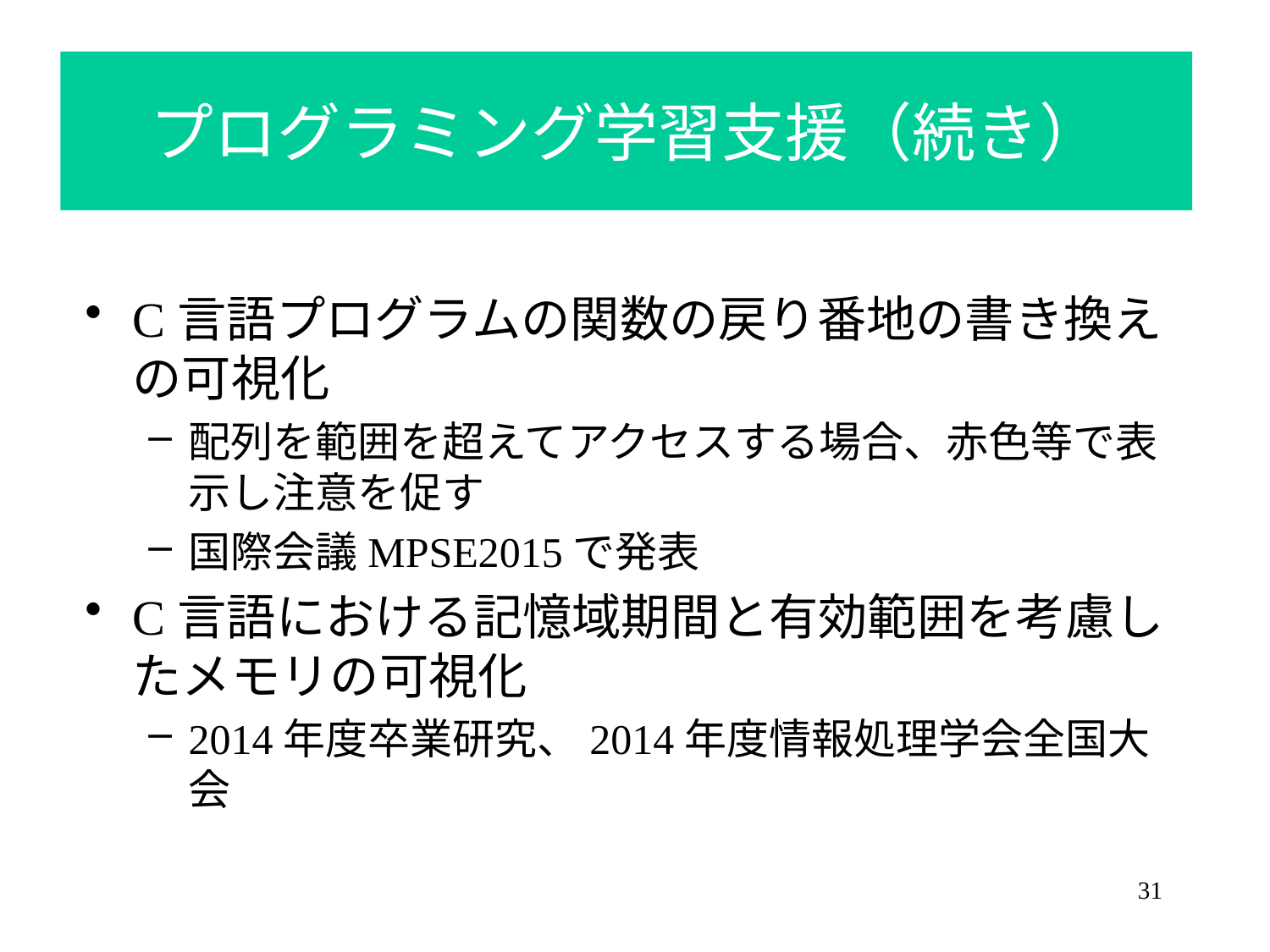

プログラミング学習支援（続き）
C言語プログラムの関数の戻り番地の書き換えの可視化
配列を範囲を超えてアクセスする場合、赤色等で表示し注意を促す
国際会議MPSE2015で発表
C言語における記憶域期間と有効範囲を考慮したメモリの可視化
2014年度卒業研究、2014年度情報処理学会全国大会
31